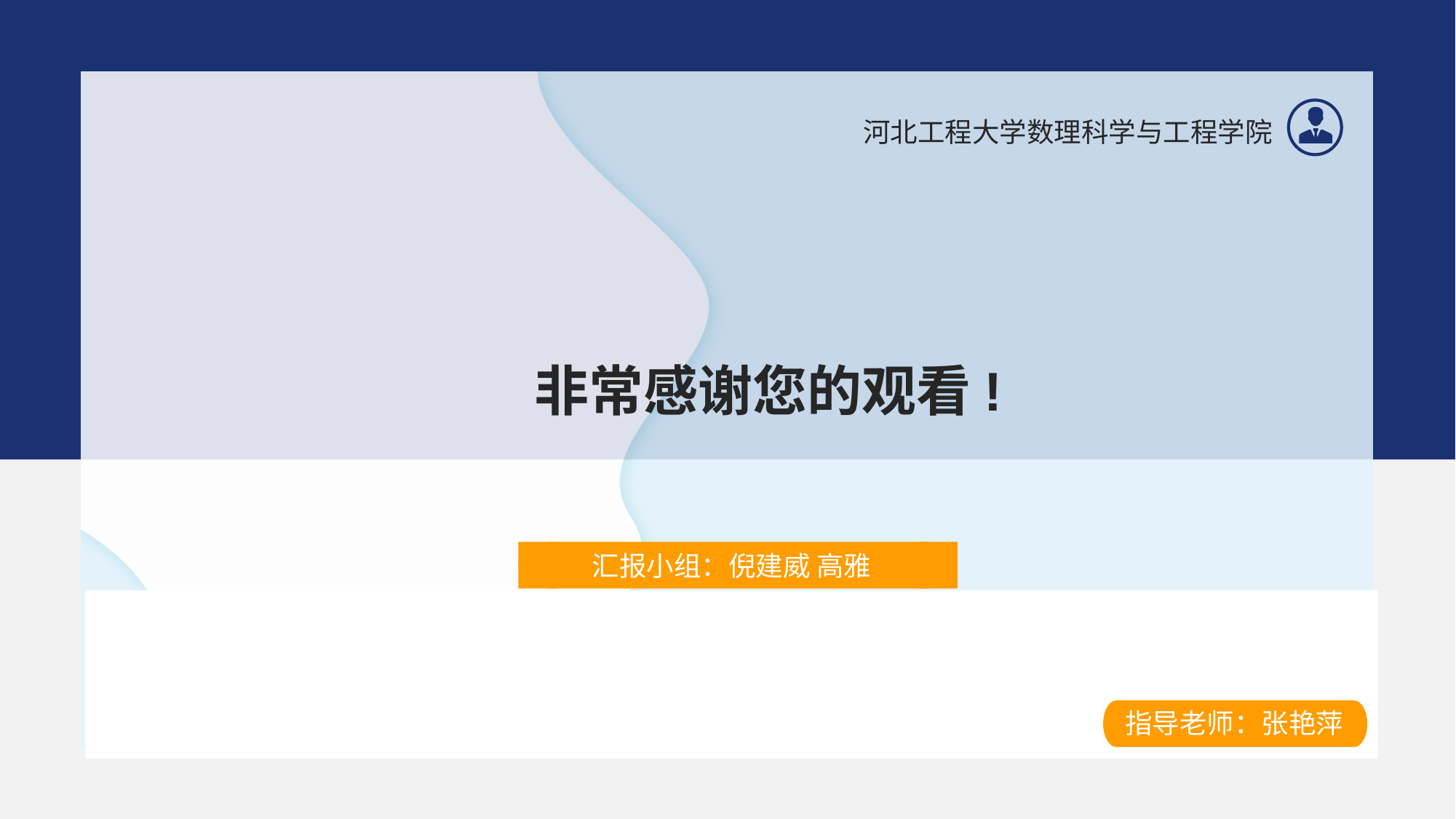

河北工程大学数理科学与工程学院

非常感谢您的观看!

汇报小组：倪建威 高雅
·

指导老师：张艳萍